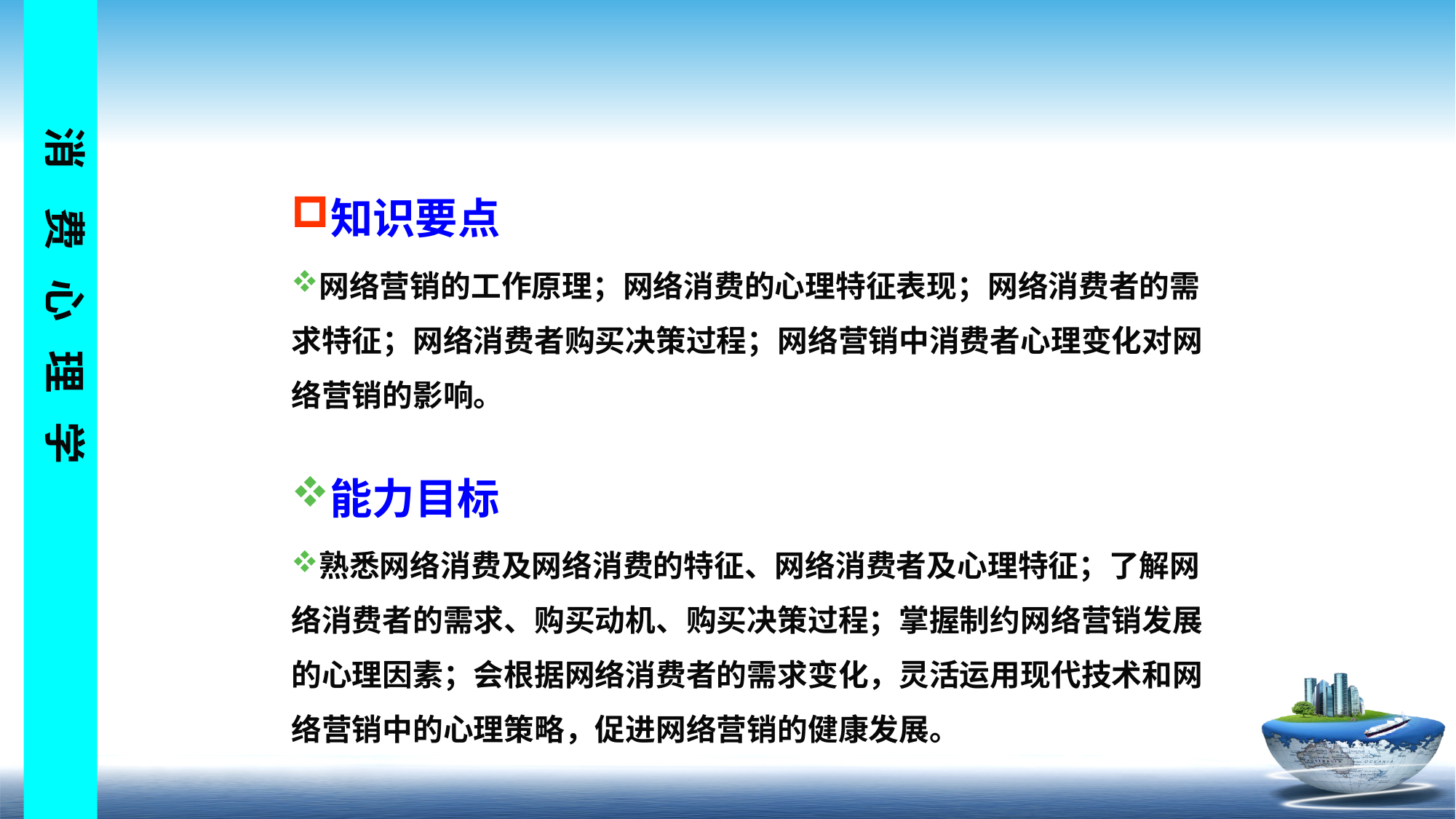

知识要点
网络营销的工作原理；网络消费的心理特征表现；网络消费者的需求特征；网络消费者购买决策过程；网络营销中消费者心理变化对网络营销的影响。

能力目标
熟悉网络消费及网络消费的特征、网络消费者及心理特征；了解网络消费者的需求、购买动机、购买决策过程；掌握制约网络营销发展的心理因素；会根据网络消费者的需求变化，灵活运用现代技术和网络营销中的心理策略，促进网络营销的健康发展。